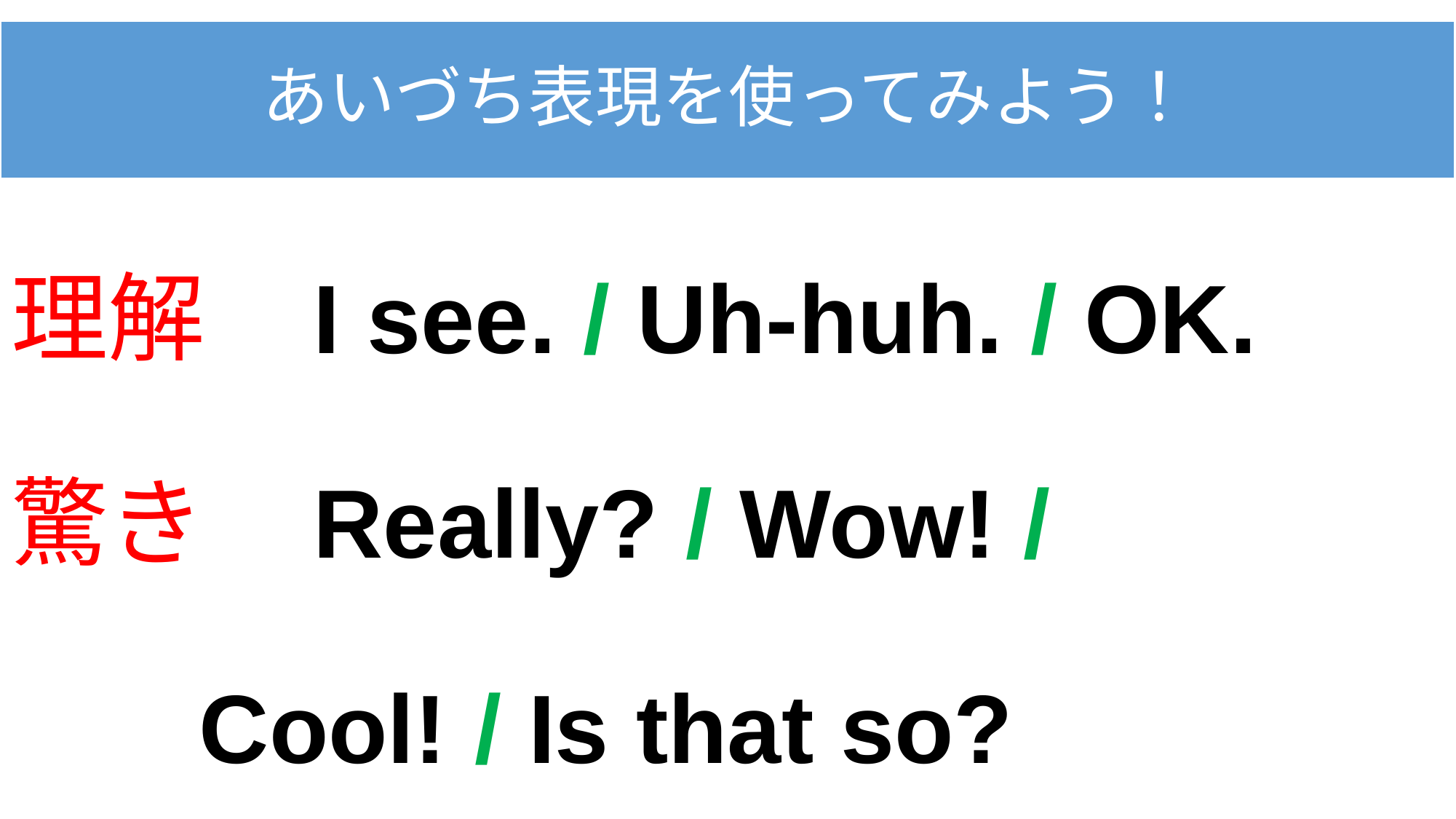

# あいづち表現を使ってみよう！
理解	 I see. / Uh-huh. / OK.
驚き	 Really? / Wow! /
       Cool! / Is that so?